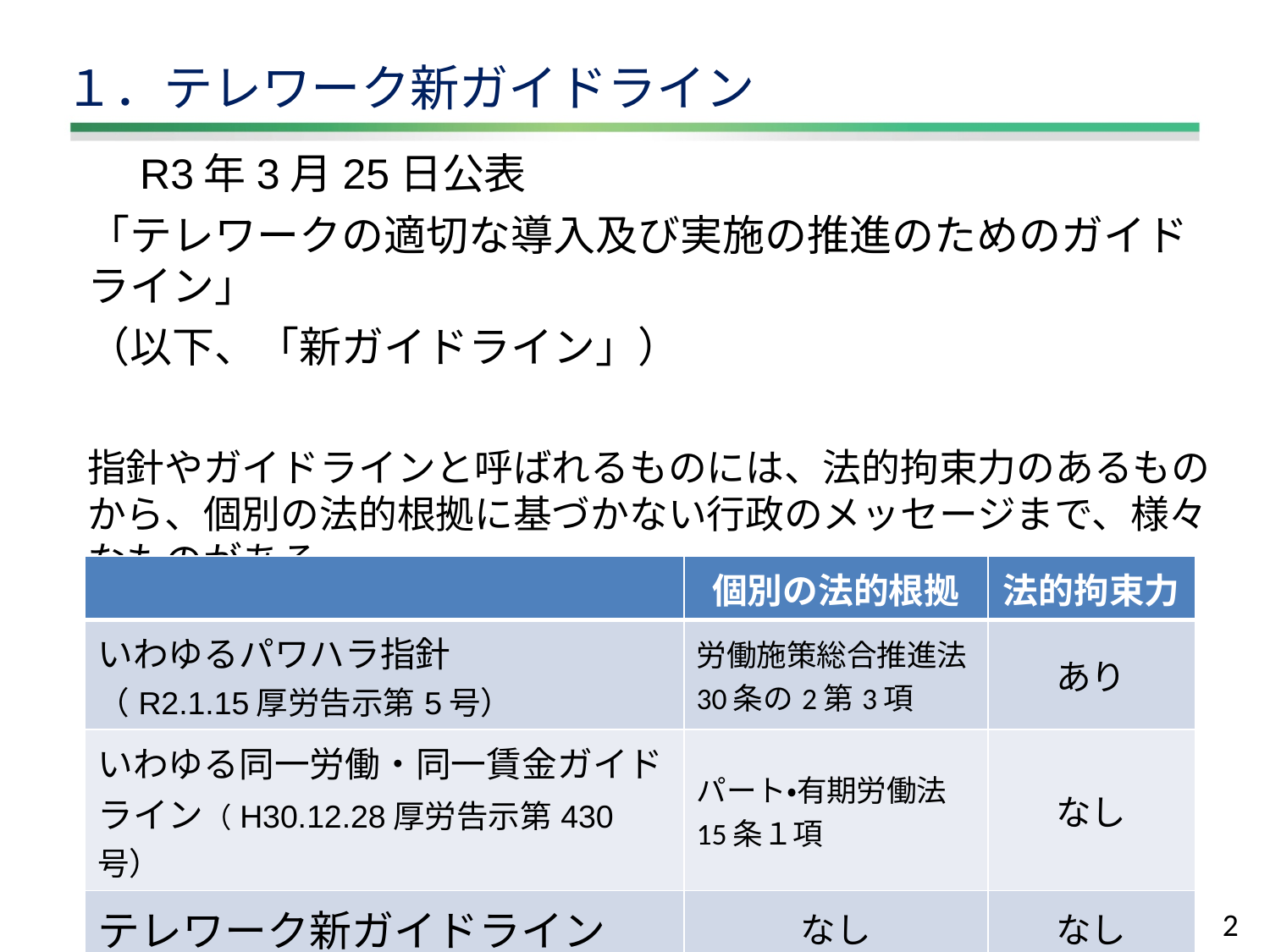

# １．テレワーク新ガイドライン
　R3年3月25日公表
「テレワークの適切な導入及び実施の推進のためのガイドライン」
（以下、「新ガイドライン」）

指針やガイドラインと呼ばれるものには、法的拘束力のあるものから、個別の法的根拠に基づかない行政のメッセージまで、様々なものがある。
＜具体例＞

|  | 個別の法的根拠 | 法的拘束力 |
| --- | --- | --- |
| いわゆるパワハラ指針 （R2.1.15厚労告示第5号） | 労働施策総合推進法30条の2第3項 | あり |
| いわゆる同一労働・同一賃金ガイドライン（H30.12.28厚労告示第430号） | パート・有期労働法15条１項 | なし |
| テレワーク新ガイドライン | なし | なし |
2